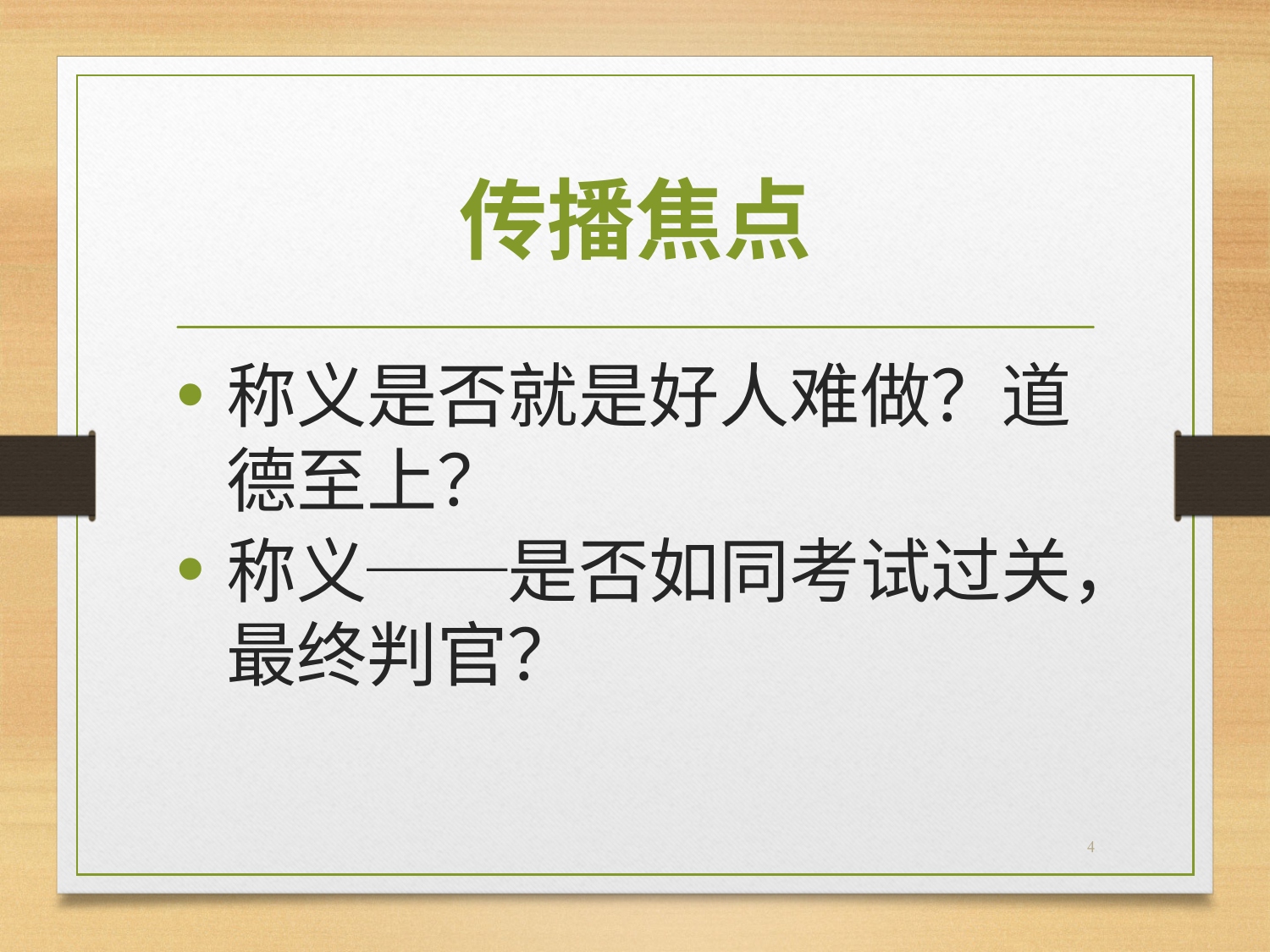

# 传播焦点
称义是否就是好人难做？道德至上？
称义──是否如同考试过关，最终判官？
4